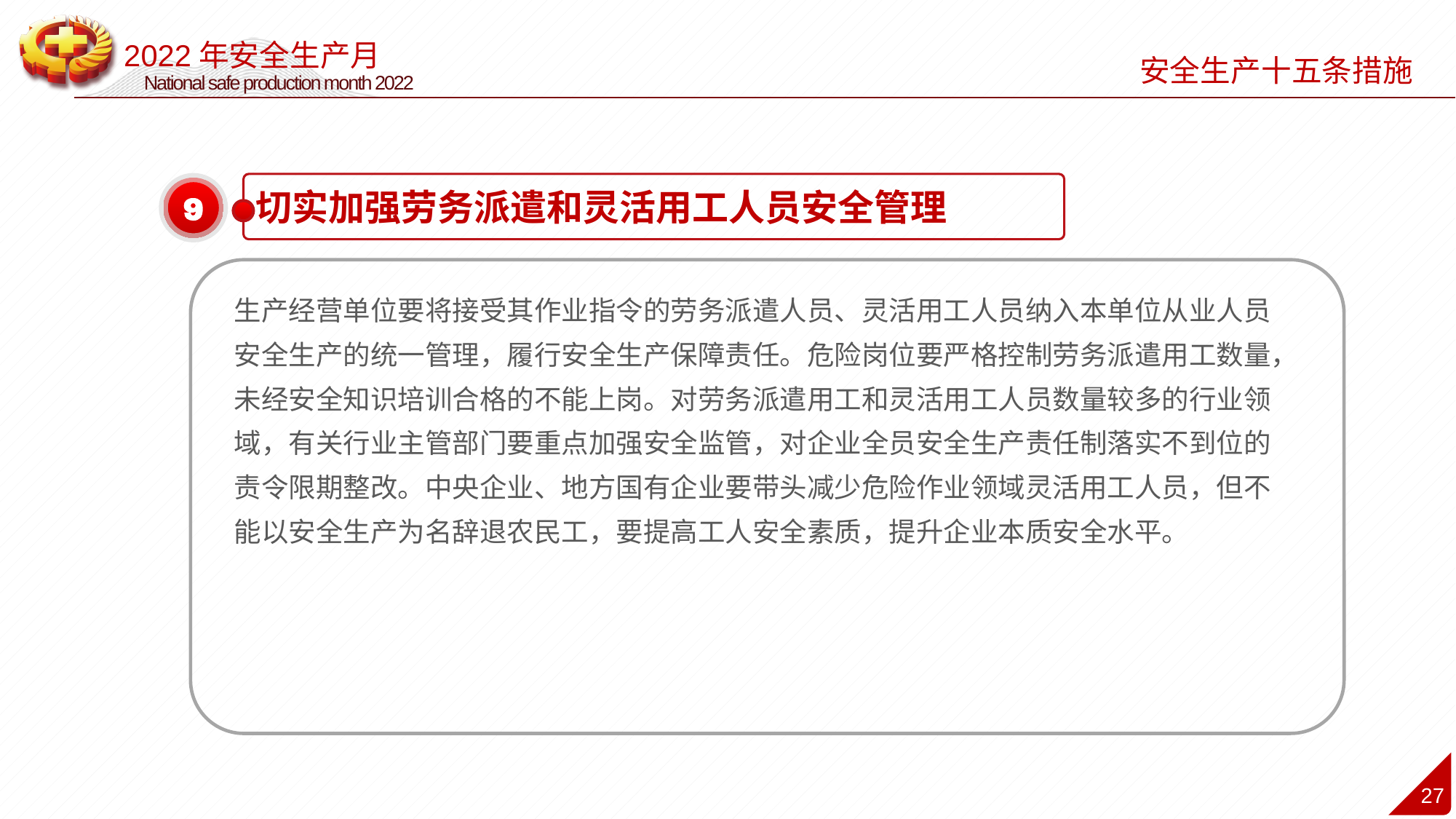

切实加强劳务派遣和灵活用工人员安全管理

9

生产经营单位要将接受其作业指令的劳务派遣人员、灵活用工人员纳入本单位从业人员安全生产的统一管理，履行安全生产保障责任。危险岗位要严格控制劳务派遣用工数量，未经安全知识培训合格的不能上岗。对劳务派遣用工和灵活用工人员数量较多的行业领域，有关行业主管部门要重点加强安全监管，对企业全员安全生产责任制落实不到位的责令限期整改。中央企业、地方国有企业要带头减少危险作业领域灵活用工人员，但不能以安全生产为名辞退农民工，要提高工人安全素质，提升企业本质安全水平。